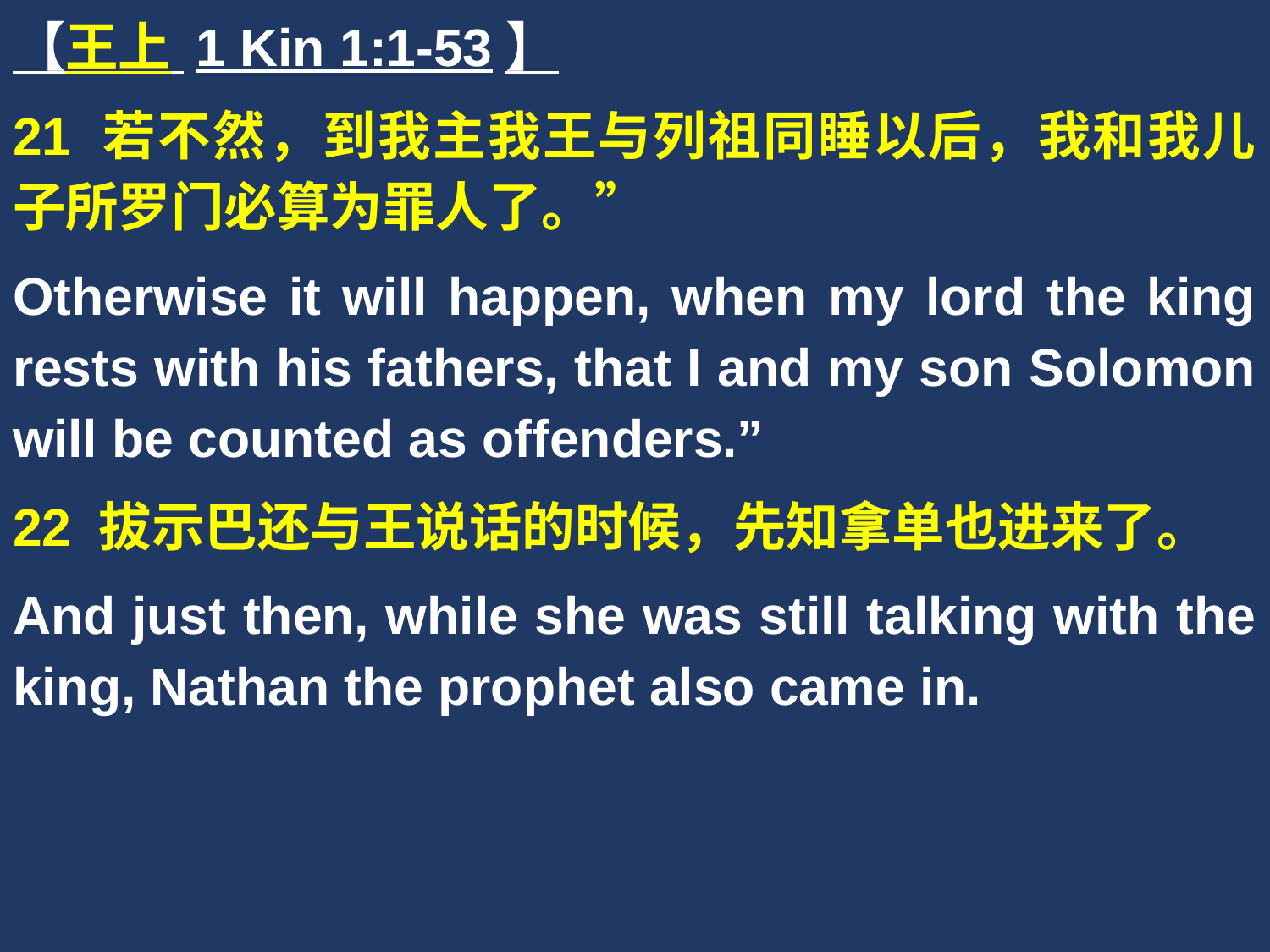

【王上 1 Kin 1:1-53】
21 若不然，到我主我王与列祖同睡以后，我和我儿子所罗门必算为罪人了。”
Otherwise it will happen, when my lord the king rests with his fathers, that I and my son Solomon will be counted as offenders.”
22 拔示巴还与王说话的时候，先知拿单也进来了。
And just then, while she was still talking with the king, Nathan the prophet also came in.